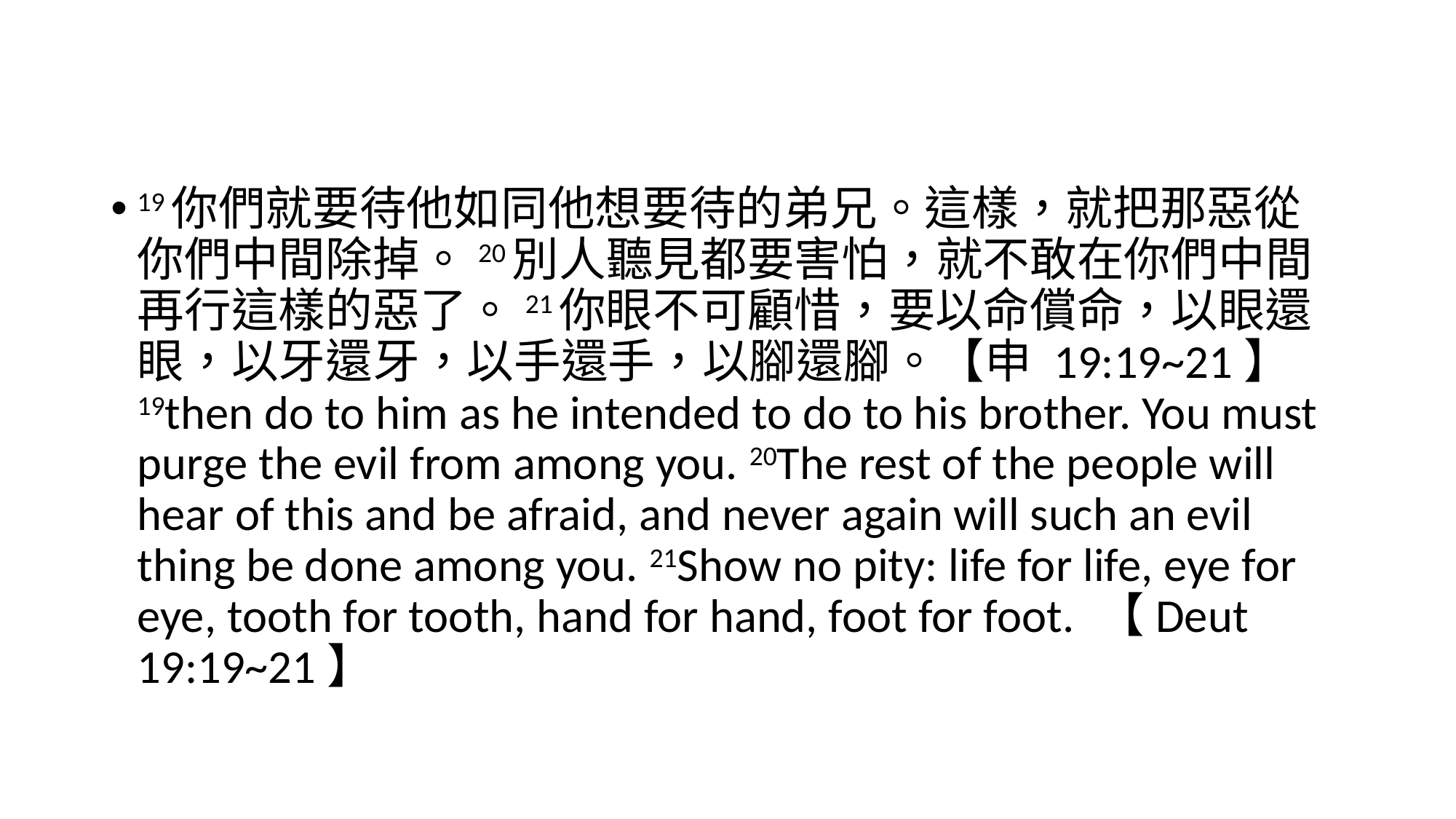

#
19你們就要待他如同他想要待的弟兄。這樣，就把那惡從你們中間除掉。20別人聽見都要害怕，就不敢在你們中間再行這樣的惡了。21你眼不可顧惜，要以命償命，以眼還眼，以牙還牙，以手還手，以腳還腳。【申 19:19~21】
19then do to him as he intended to do to his brother. You must purge the evil from among you. 20The rest of the people will hear of this and be afraid, and never again will such an evil thing be done among you. 21Show no pity: life for life, eye for eye, tooth for tooth, hand for hand, foot for foot. 【Deut 19:19~21】